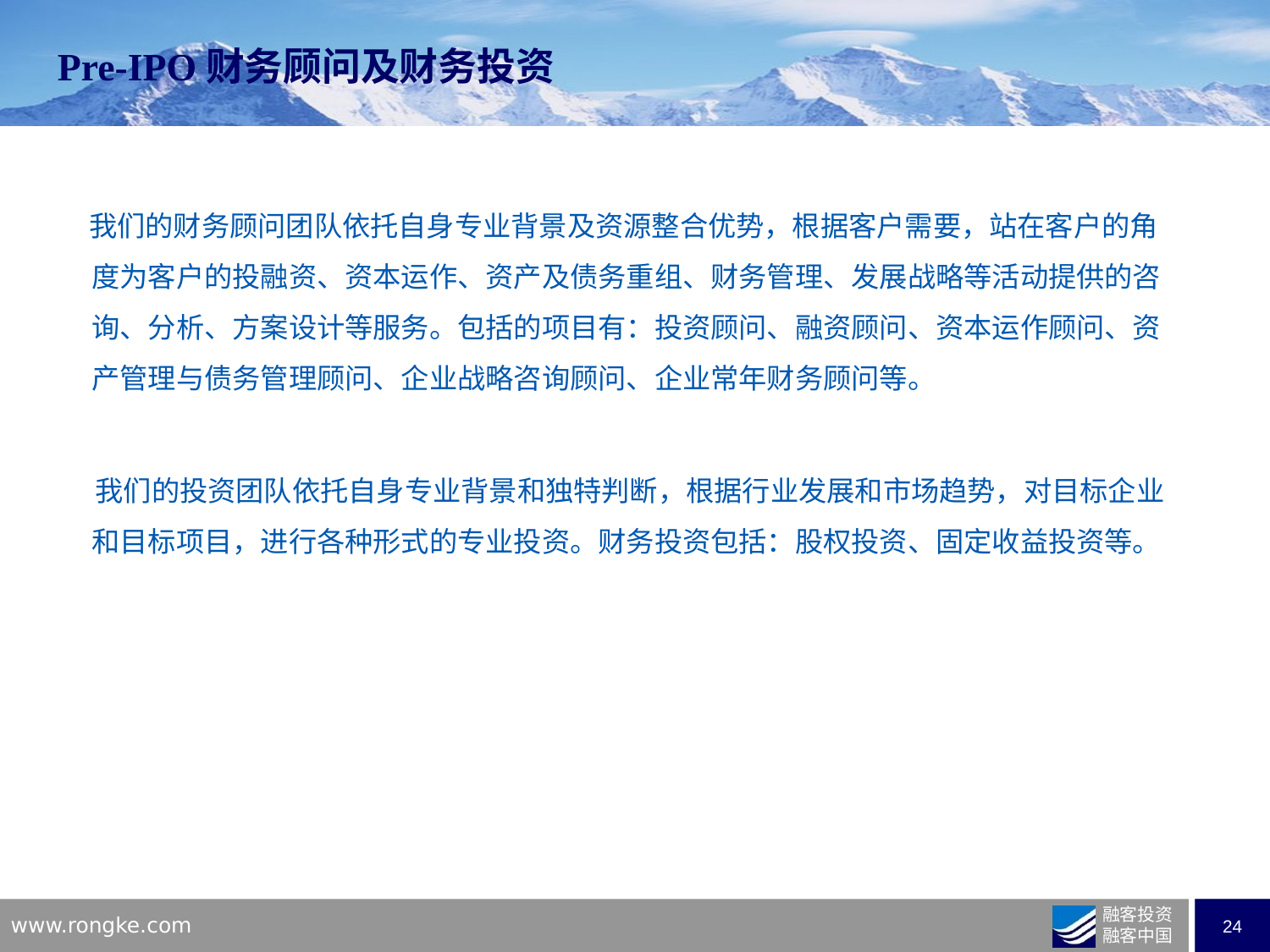

Pre-IPO财务顾问及财务投资
      我们的财务顾问团队依托自身专业背景及资源整合优势，根据客户需要，站在客户的角度为客户的投融资、资本运作、资产及债务重组、财务管理、发展战略等活动提供的咨询、分析、方案设计等服务。包括的项目有：投资顾问、融资顾问、资本运作顾问、资产管理与债务管理顾问、企业战略咨询顾问、企业常年财务顾问等。

       我们的投资团队依托自身专业背景和独特判断，根据行业发展和市场趋势，对目标企业和目标项目，进行各种形式的专业投资。财务投资包括：股权投资、固定收益投资等。